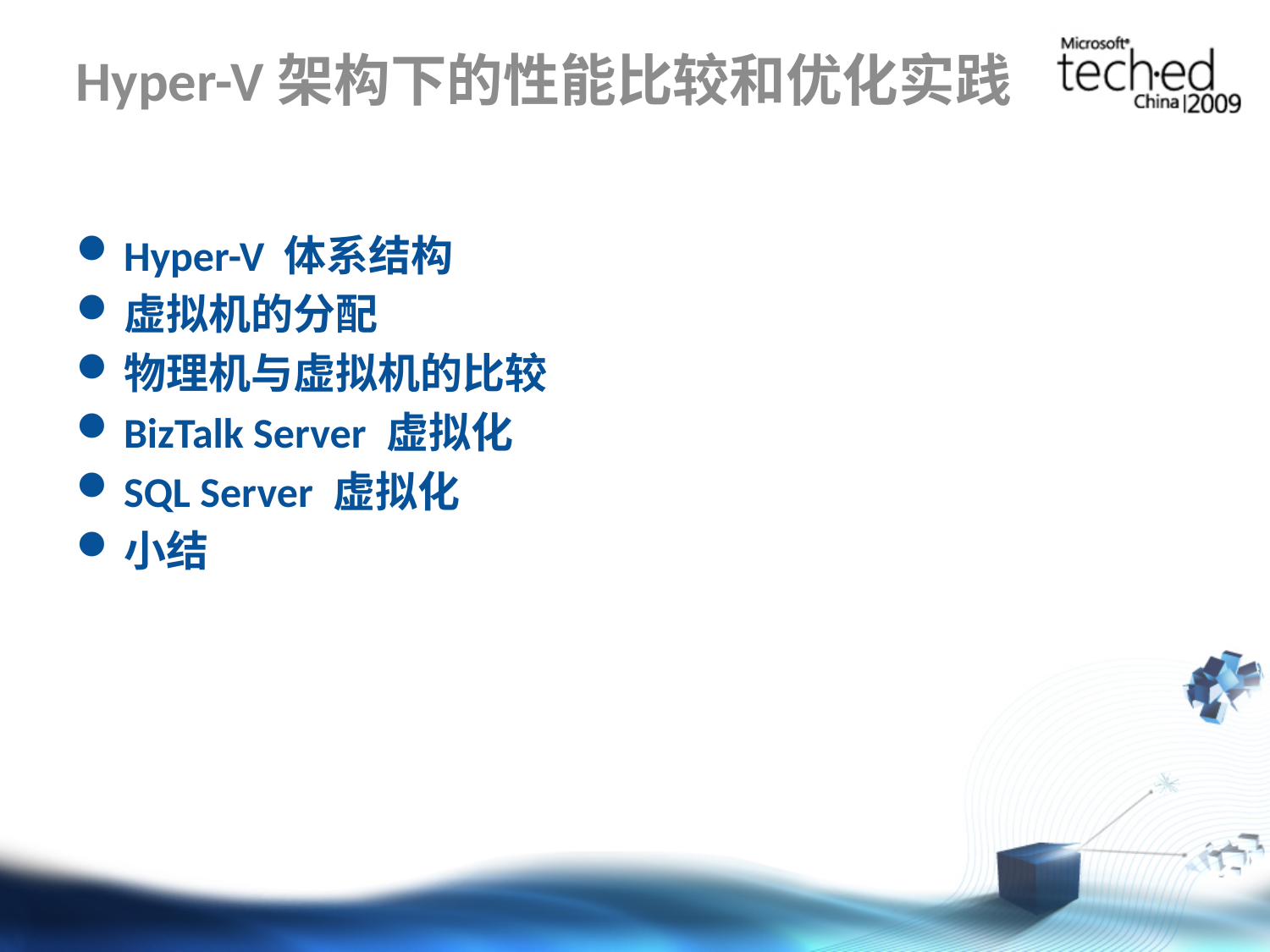

# Hyper-V架构下的性能比较和优化实践
Hyper-V 体系结构
虚拟机的分配
物理机与虚拟机的比较
BizTalk Server 虚拟化
SQL Server 虚拟化
小结